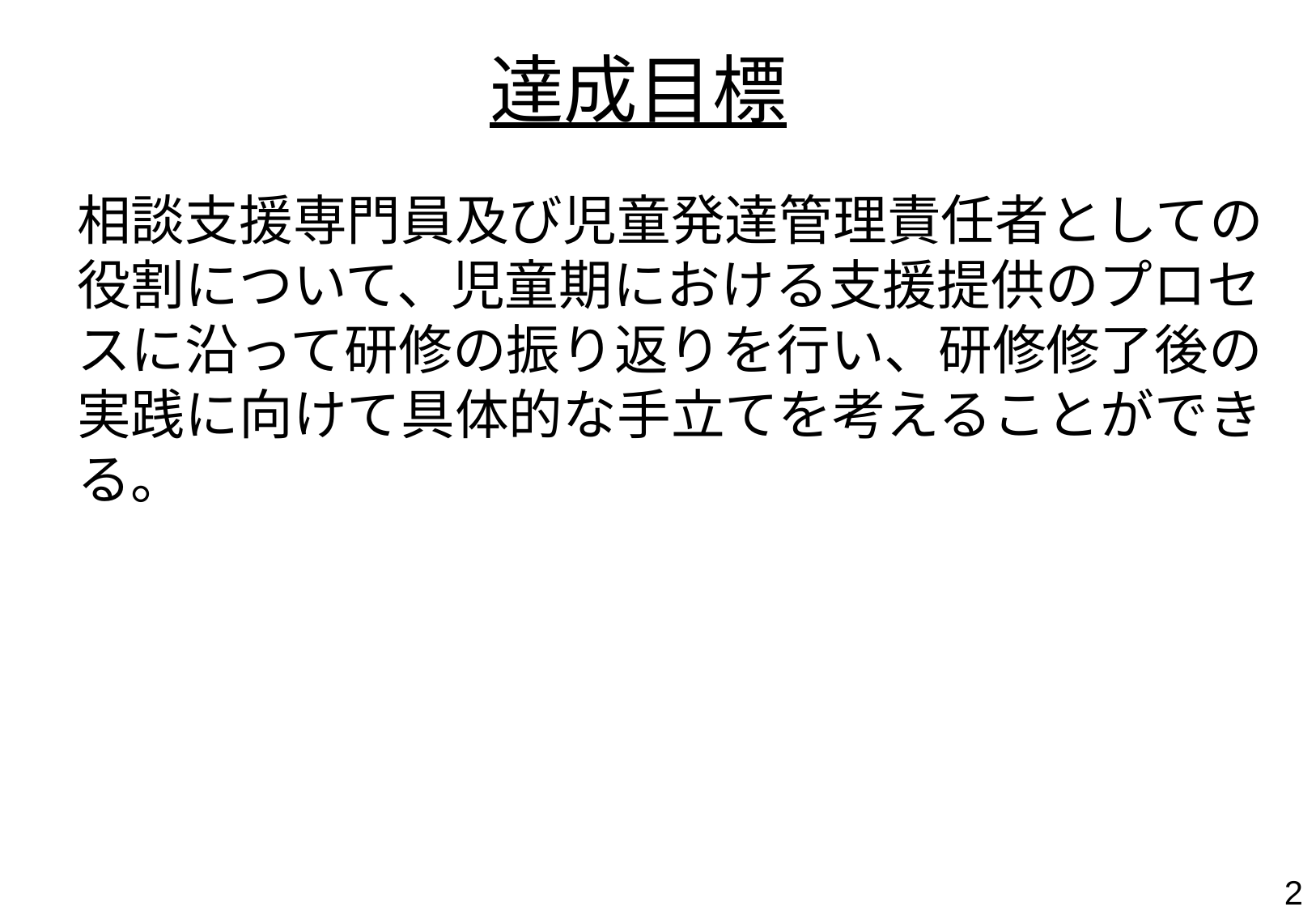

# 達成目標
相談支援専門員及び児童発達管理責任者としての役割について、児童期における支援提供のプロセスに沿って研修の振り返りを行い、研修修了後の実践に向けて具体的な手立てを考えることができる。

2